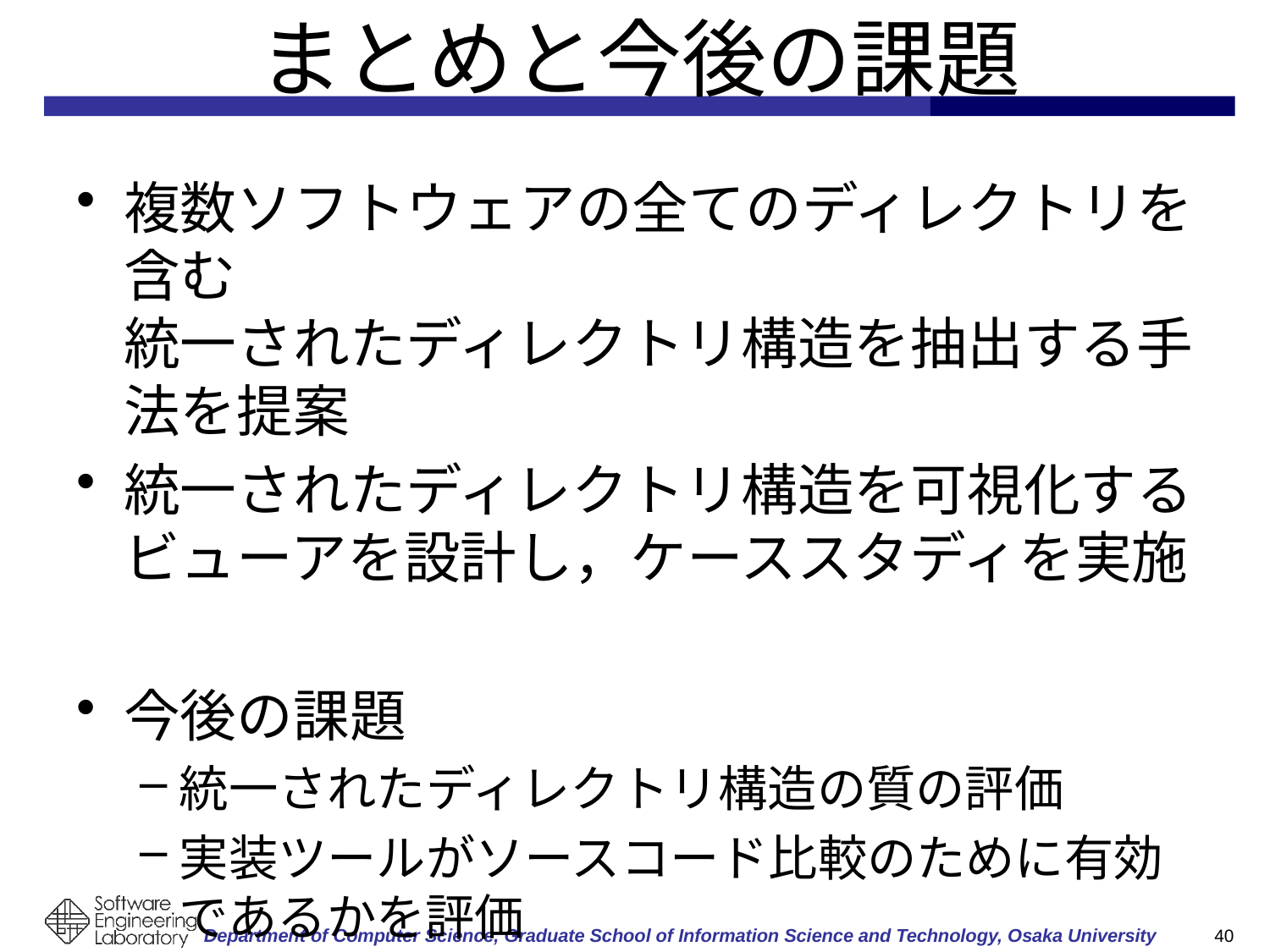

# まとめと今後の課題
複数ソフトウェアの全てのディレクトリを含む
統一されたディレクトリ構造を抽出する手法を提案
統一されたディレクトリ構造を可視化するビューアを設計し，ケーススタディを実施

今後の課題
統一されたディレクトリ構造の質の評価
実装ツールがソースコード比較のために有効であるかを評価
40